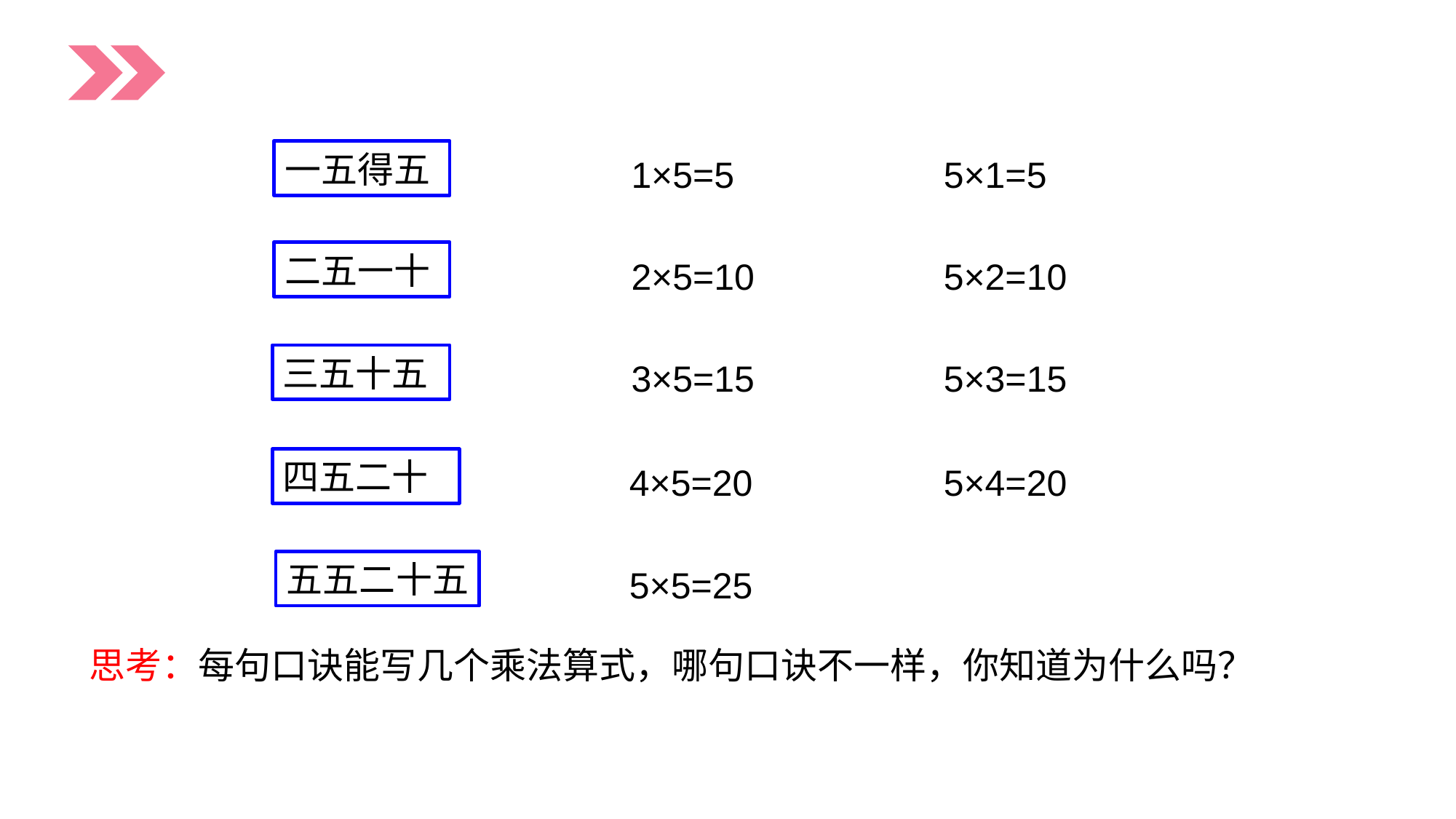

1×5=5
5×1=5
一五得五
2×5=10
5×2=10
二五一十
3×5=15
5×3=15
三五十五
4×5=20
5×4=20
四五二十
5×5=25
五五二十五
思考：每句口诀能写几个乘法算式，哪句口诀不一样，你知道为什么吗？